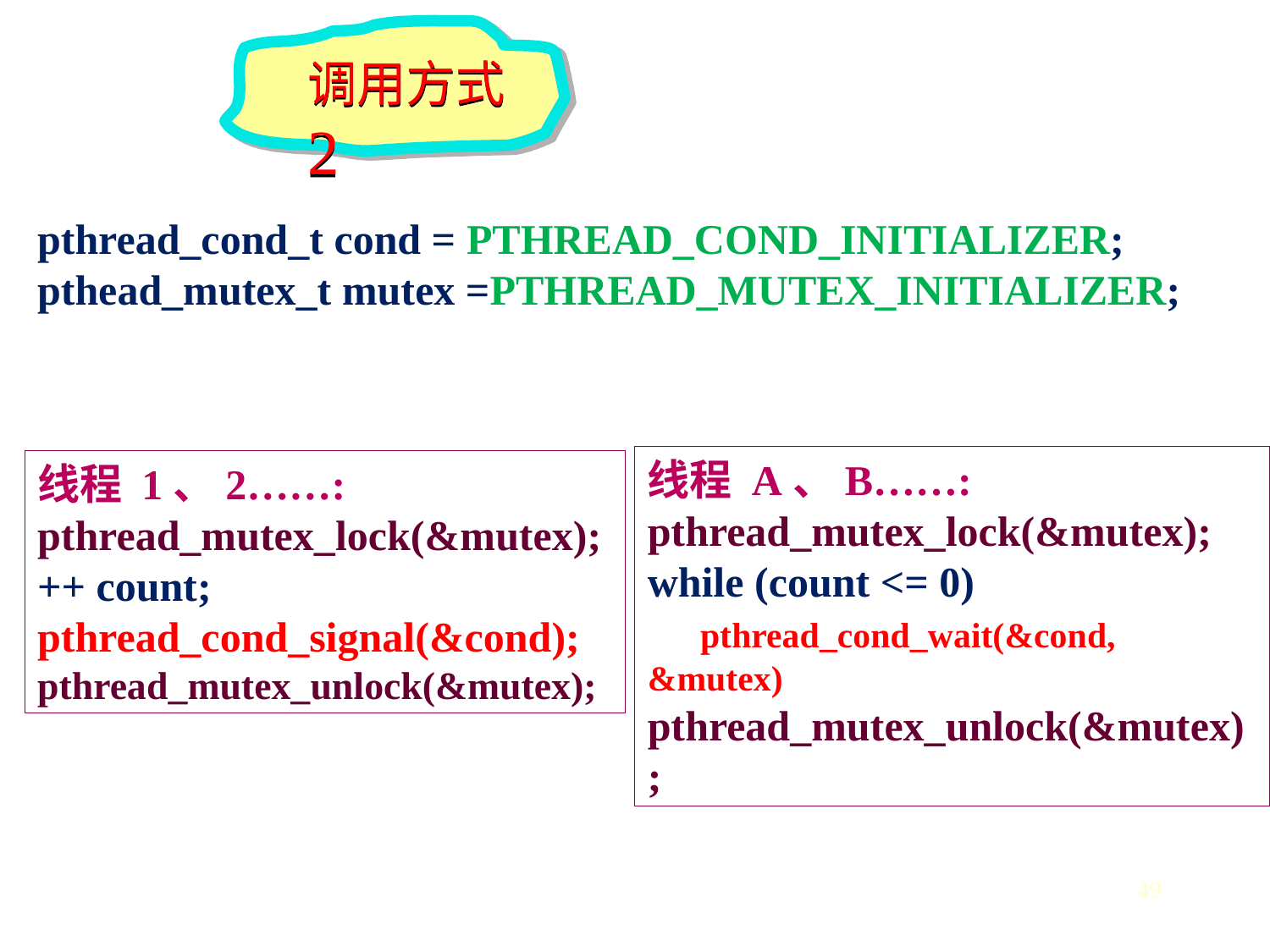

调用方式2
pthread_cond_t cond = PTHREAD_COND_INITIALIZER;
pthead_mutex_t mutex =PTHREAD_MUTEX_INITIALIZER;
线程 A、B……:
pthread_mutex_lock(&mutex);
while (count <= 0)
     pthread_cond_wait(&cond, &mutex)
pthread_mutex_unlock(&mutex);
线程 1、2……:
pthread_mutex_lock(&mutex);
++ count;
pthread_cond_signal(&cond);
pthread_mutex_unlock(&mutex);
49